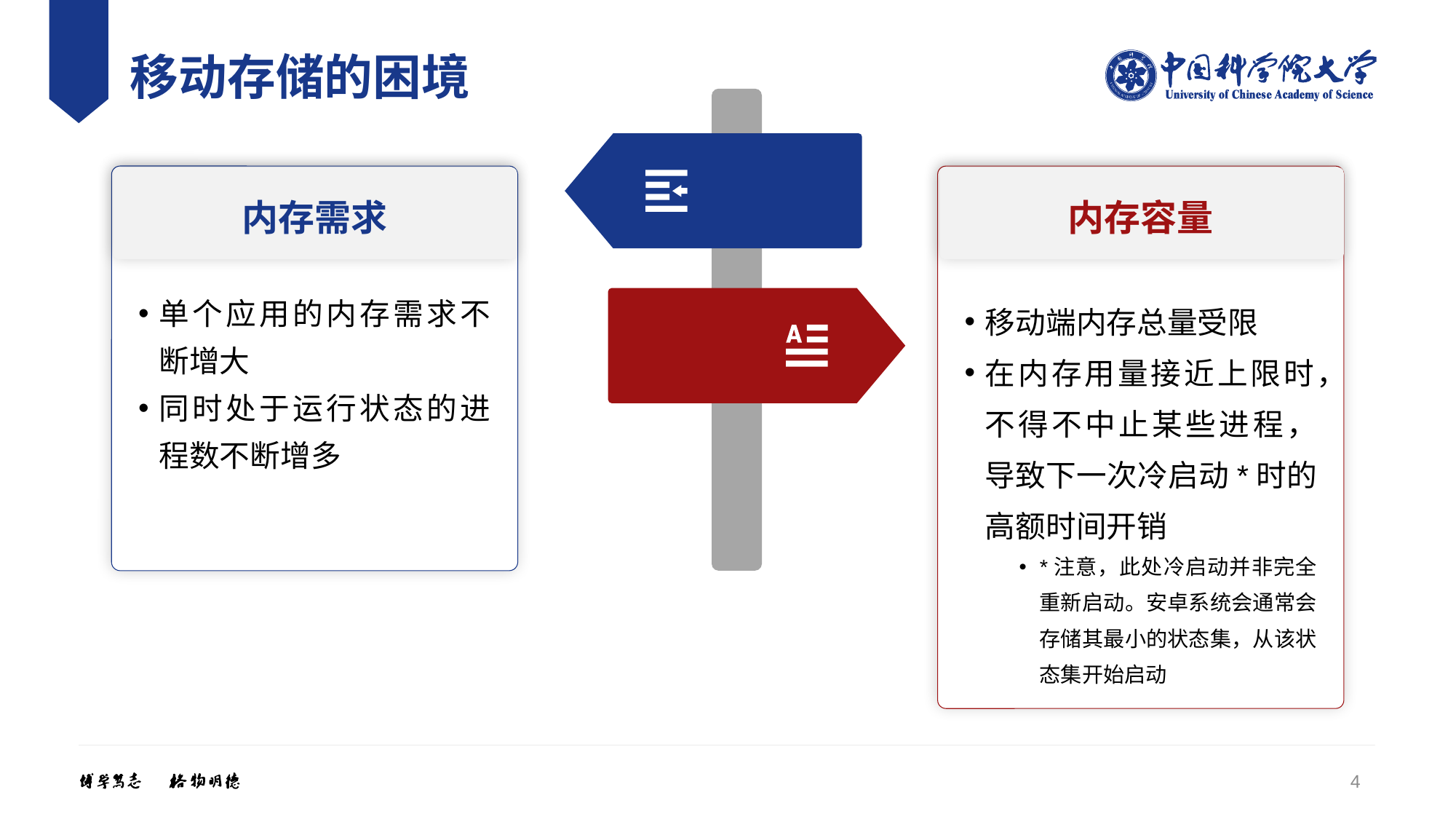

# 移动存储的困境

内存需求
内存容量
单个应用的内存需求不断增大
同时处于运行状态的进程数不断增多
移动端内存总量受限
在内存用量接近上限时，不得不中止某些进程，导致下一次冷启动*时的高额时间开销
*注意，此处冷启动并非完全重新启动。安卓系统会通常会存储其最小的状态集，从该状态集开始启动
4